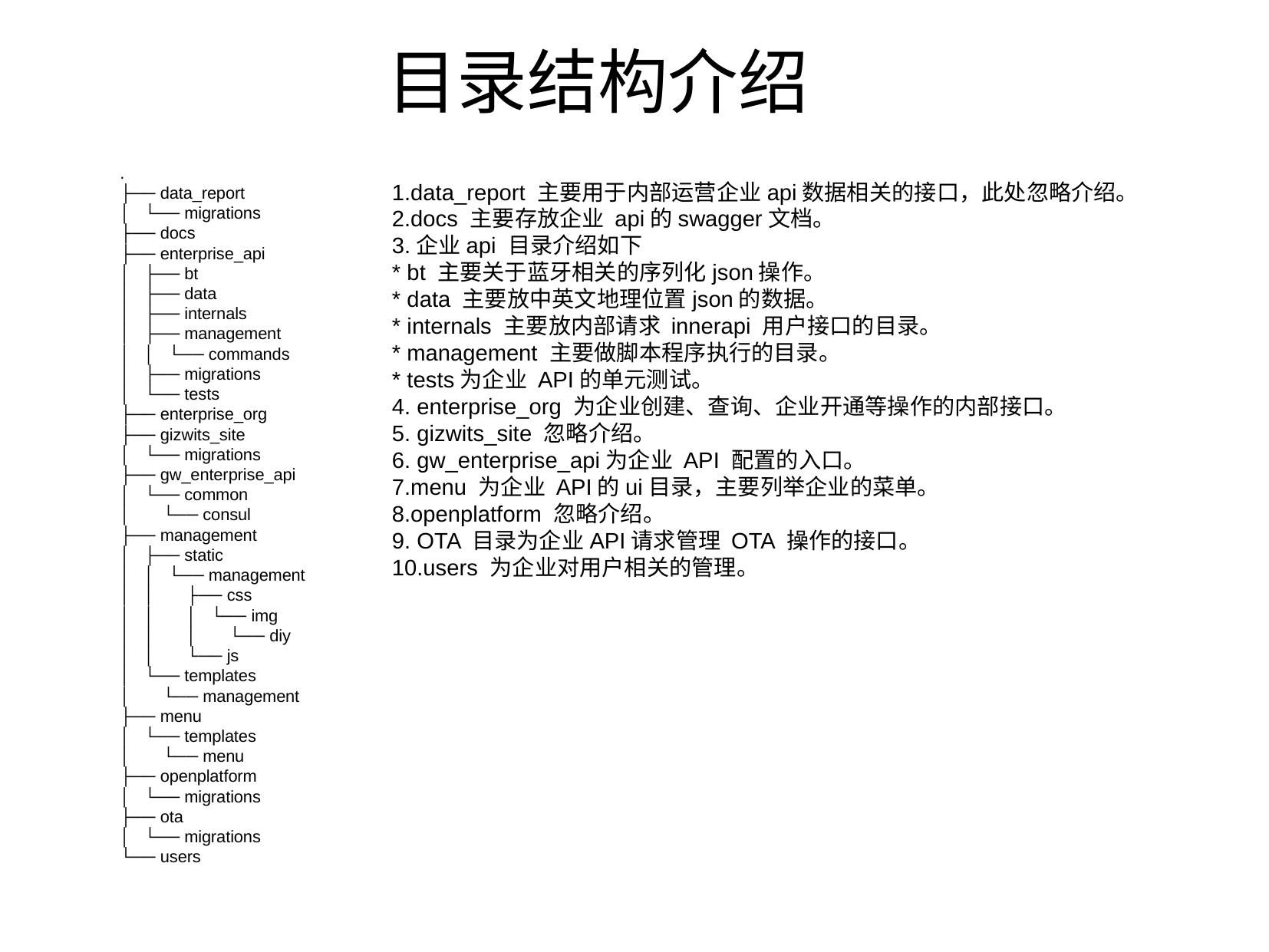

目录结构介绍
.
├── data_report
│   └── migrations
├── docs
├── enterprise_api
│   ├── bt
│   ├── data
│   ├── internals
│   ├── management
│   │   └── commands
│   ├── migrations
│   └── tests
├── enterprise_org
├── gizwits_site
│   └── migrations
├── gw_enterprise_api
│   └── common
│       └── consul
├── management
│   ├── static
│   │   └── management
│   │       ├── css
│   │       │   └── img
│   │       │       └── diy
│   │       └── js
│   └── templates
│       └── management
├── menu
│   └── templates
│       └── menu
├── openplatform
│   └── migrations
├── ota
│   └── migrations
└── users
1.data_report 主要用于内部运营企业api数据相关的接口，此处忽略介绍。
2.docs 主要存放企业 api的swagger文档。
3.企业api 目录介绍如下
* bt 主要关于蓝牙相关的序列化json操作。
* data 主要放中英文地理位置json的数据。
* internals 主要放内部请求 innerapi 用户接口的目录。
* management 主要做脚本程序执行的目录。
* tests为企业 API的单元测试。
4. enterprise_org 为企业创建、查询、企业开通等操作的内部接口。
5. gizwits_site 忽略介绍。
6. gw_enterprise_api为企业 API 配置的入口。
7.menu 为企业 API的ui目录，主要列举企业的菜单。
8.openplatform 忽略介绍。
9. OTA 目录为企业API请求管理 OTA 操作的接口。
10.users 为企业对用户相关的管理。